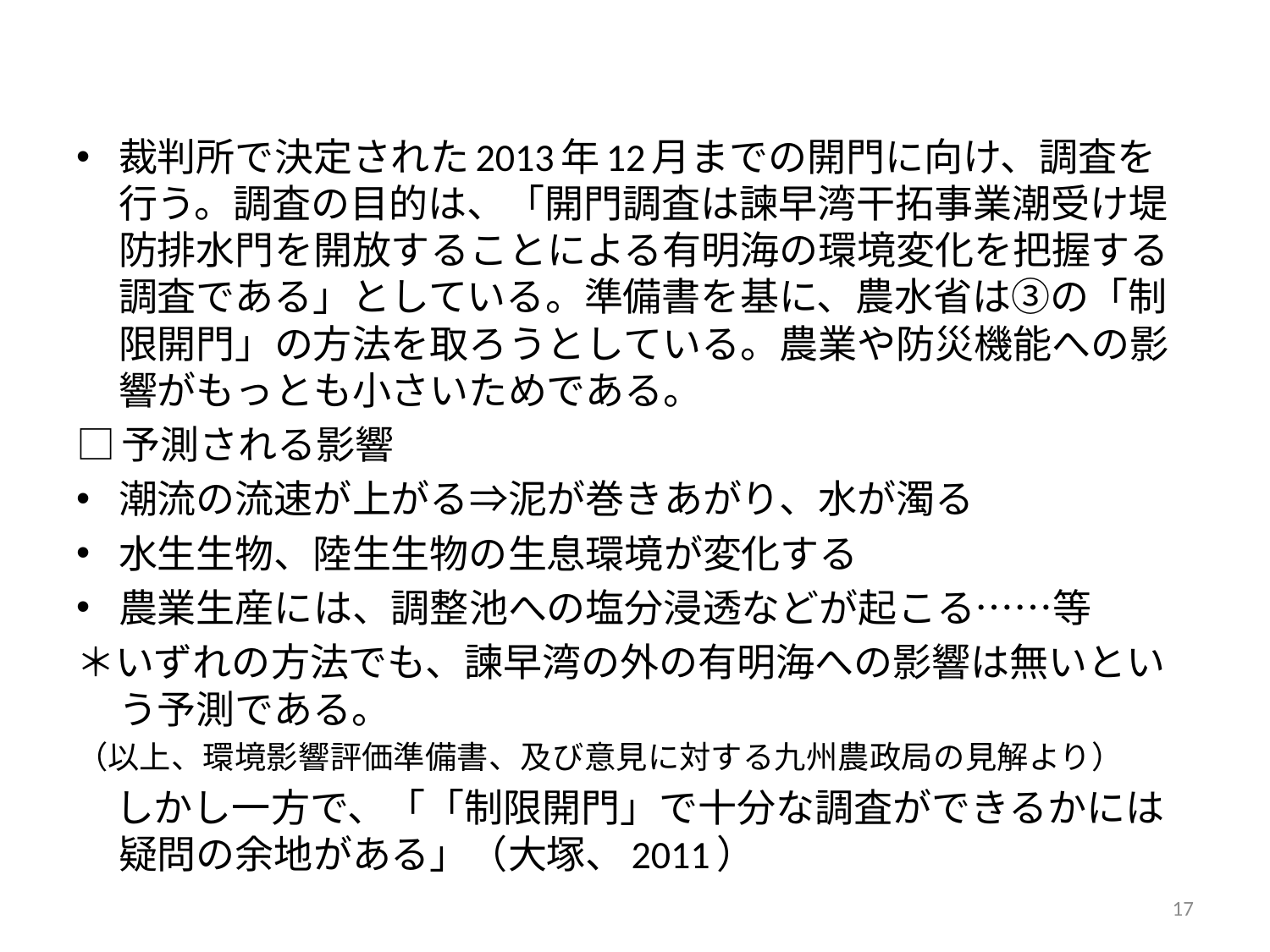

#
裁判所で決定された2013年12月までの開門に向け、調査を行う。調査の目的は、「開門調査は諫早湾干拓事業潮受け堤防排水門を開放することによる有明海の環境変化を把握する調査である」としている。準備書を基に、農水省は③の「制限開門」の方法を取ろうとしている。農業や防災機能への影響がもっとも小さいためである。
□予測される影響
潮流の流速が上がる⇒泥が巻きあがり、水が濁る
水生生物、陸生生物の生息環境が変化する
農業生産には、調整池への塩分浸透などが起こる……等
＊いずれの方法でも、諫早湾の外の有明海への影響は無いという予測である。
（以上、環境影響評価準備書、及び意見に対する九州農政局の見解より）
　しかし一方で、「「制限開門」で十分な調査ができるかには疑問の余地がある」（大塚、2011）
17